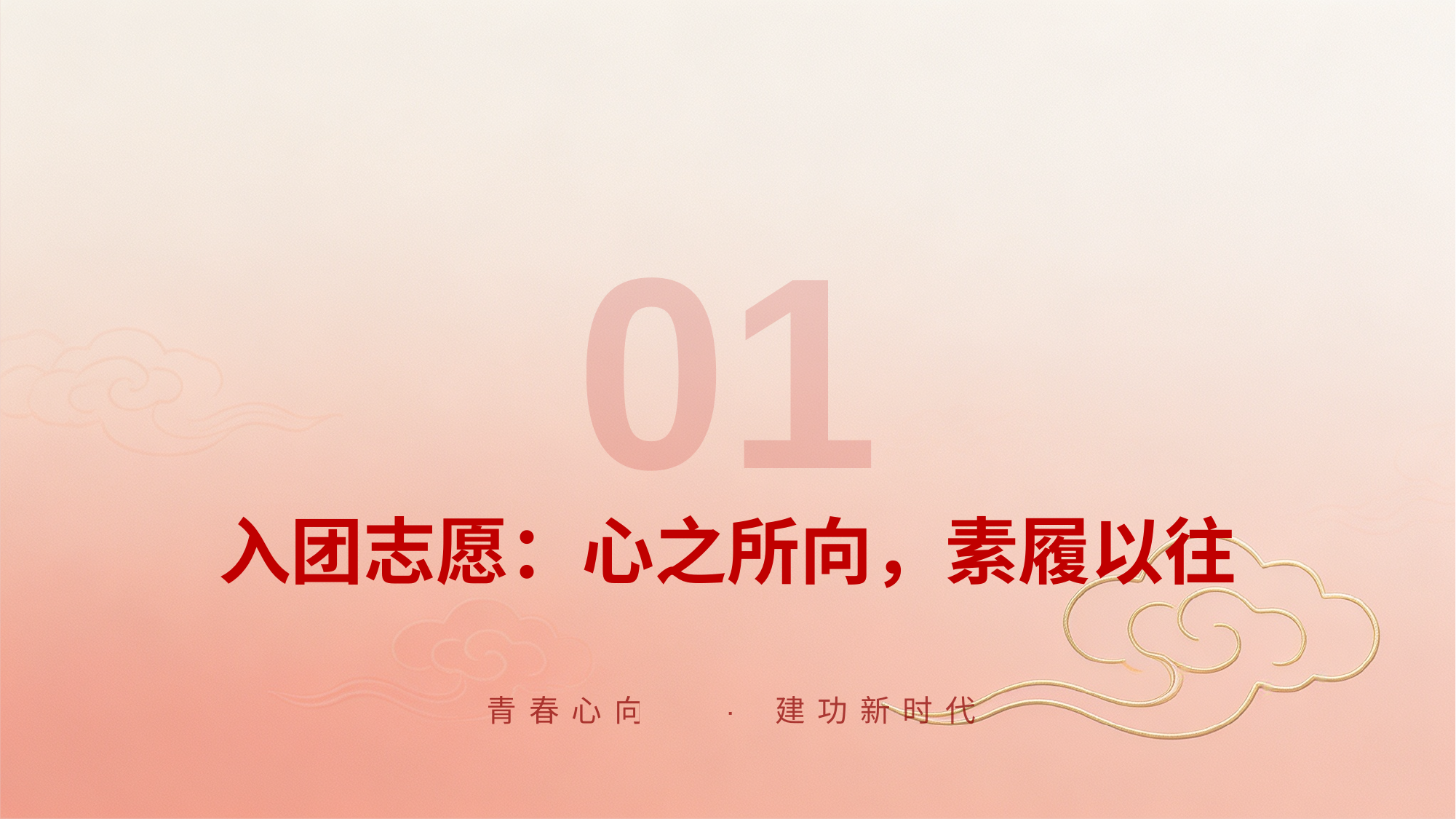

01
入团志愿：心之所向，素履以往
—— 青春心向党 · 建功新时代 ——